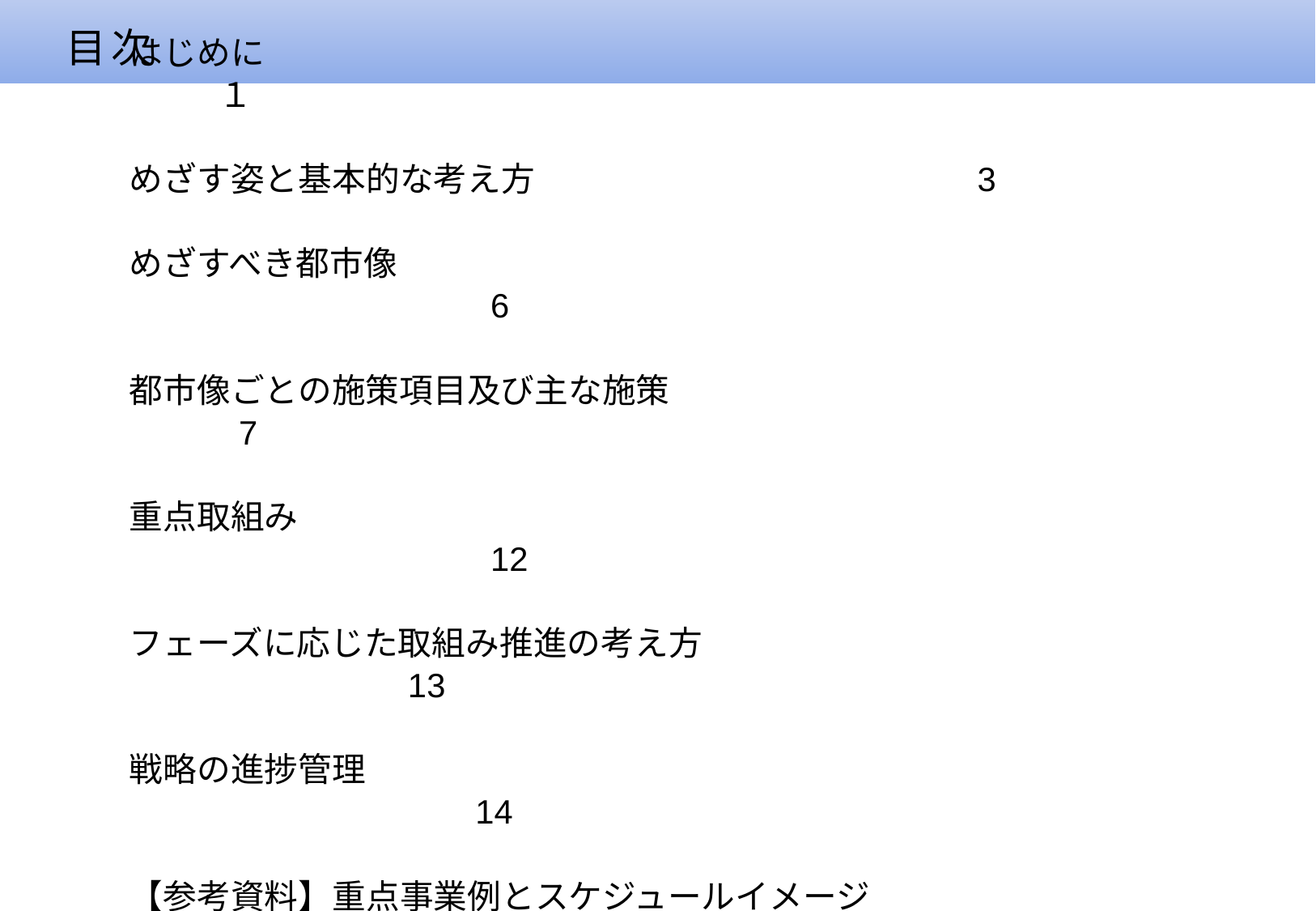

目次
はじめに　　　　　　　　　　　　　　　　　　　　　　　　                                １

めざす姿と基本的な考え方                                                          3

めざすべき都市像　　　　　　　　　　　　　　　　　　　　　　　　　　　　　　　　　　  6

都市像ごとの施策項目及び主な施策　  　　　　　　            　　　　　　　　　7

重点取組み　　　　　　　　　　　　　　　　　　　　　  　　　　　　　　　　　　　　　  12

フェーズに応じた取組み推進の考え方　　　　　　　　　　　　　　　　　　　　　　　13

戦略の進捗管理　　　　　　　　　　　　　　　　　　　　　　　　　　　　　　　　　　　14

【参考資料】重点事業例とスケジュールイメージ　　　　  　　　　　　　　　　　　 18